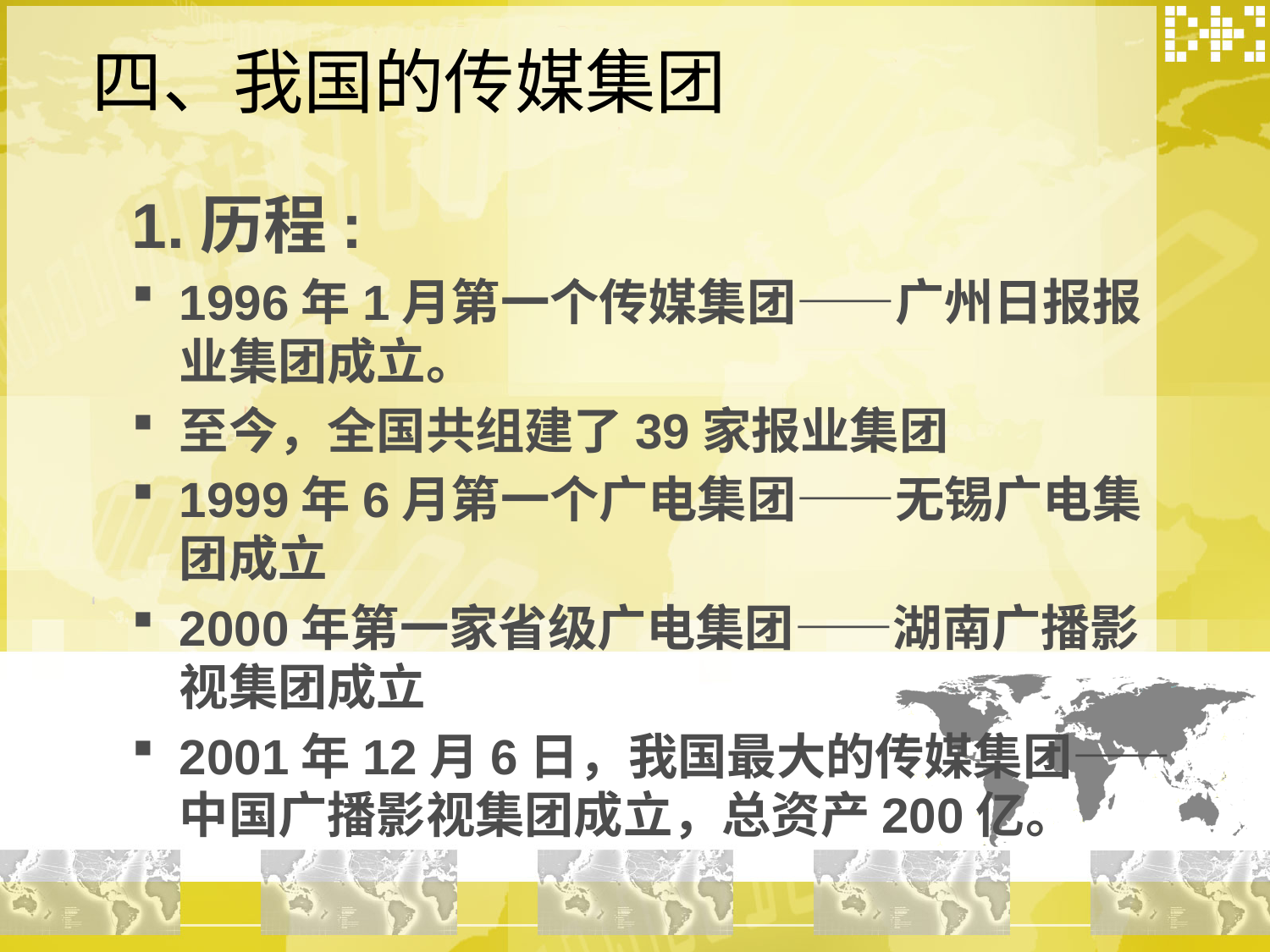

# 四、我国的传媒集团
1.历程:
1996年1月第一个传媒集团——广州日报报业集团成立。
至今，全国共组建了39家报业集团
1999年6月第一个广电集团——无锡广电集团成立
2000年第一家省级广电集团——湖南广播影视集团成立
2001年12月6日，我国最大的传媒集团——中国广播影视集团成立，总资产200亿。
99